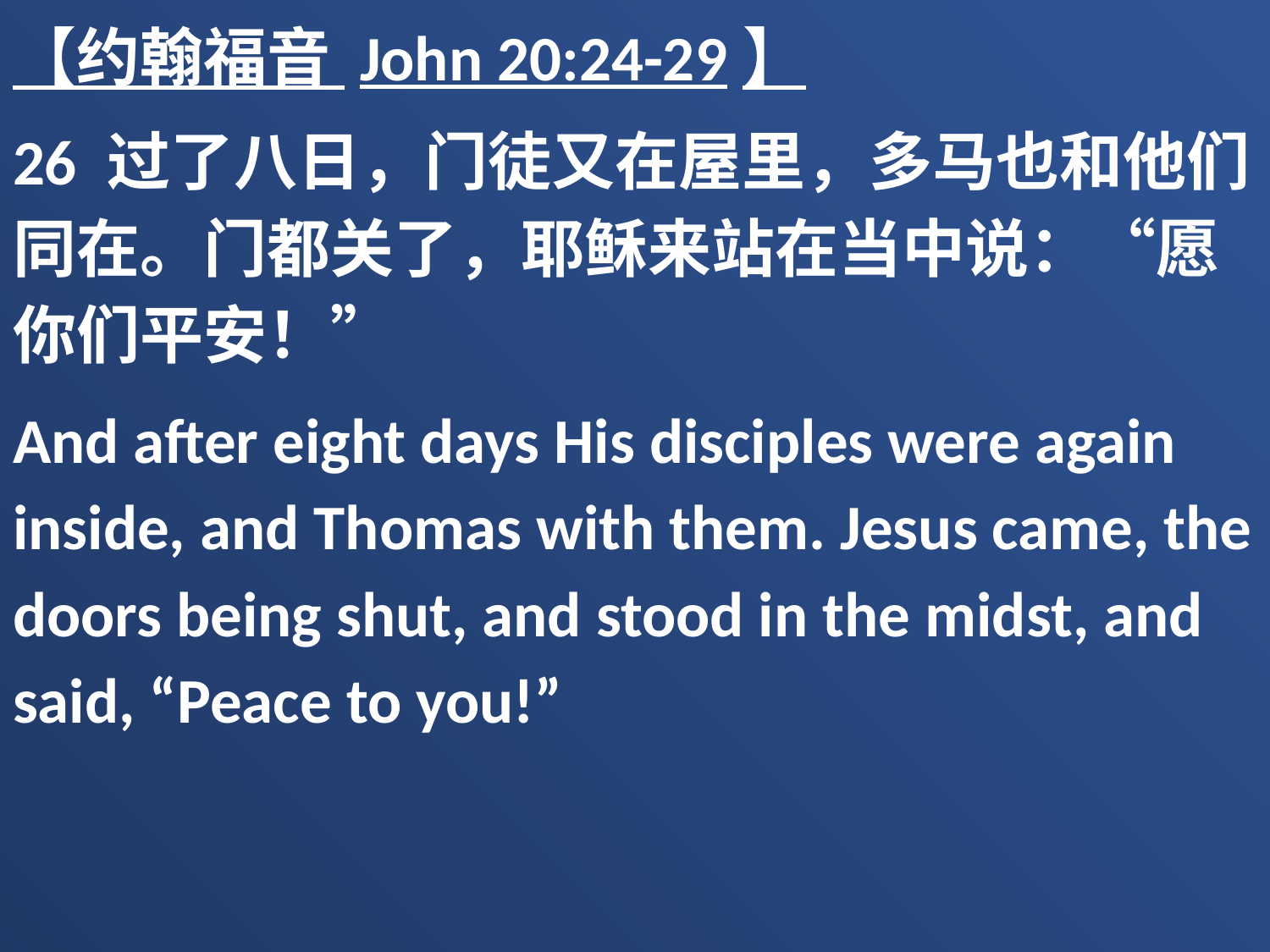

【约翰福音 John 20:24-29】
26 过了八日，门徒又在屋里，多马也和他们同在。门都关了，耶稣来站在当中说：“愿你们平安！”
And after eight days His disciples were again inside, and Thomas with them. Jesus came, the doors being shut, and stood in the midst, and said, “Peace to you!”